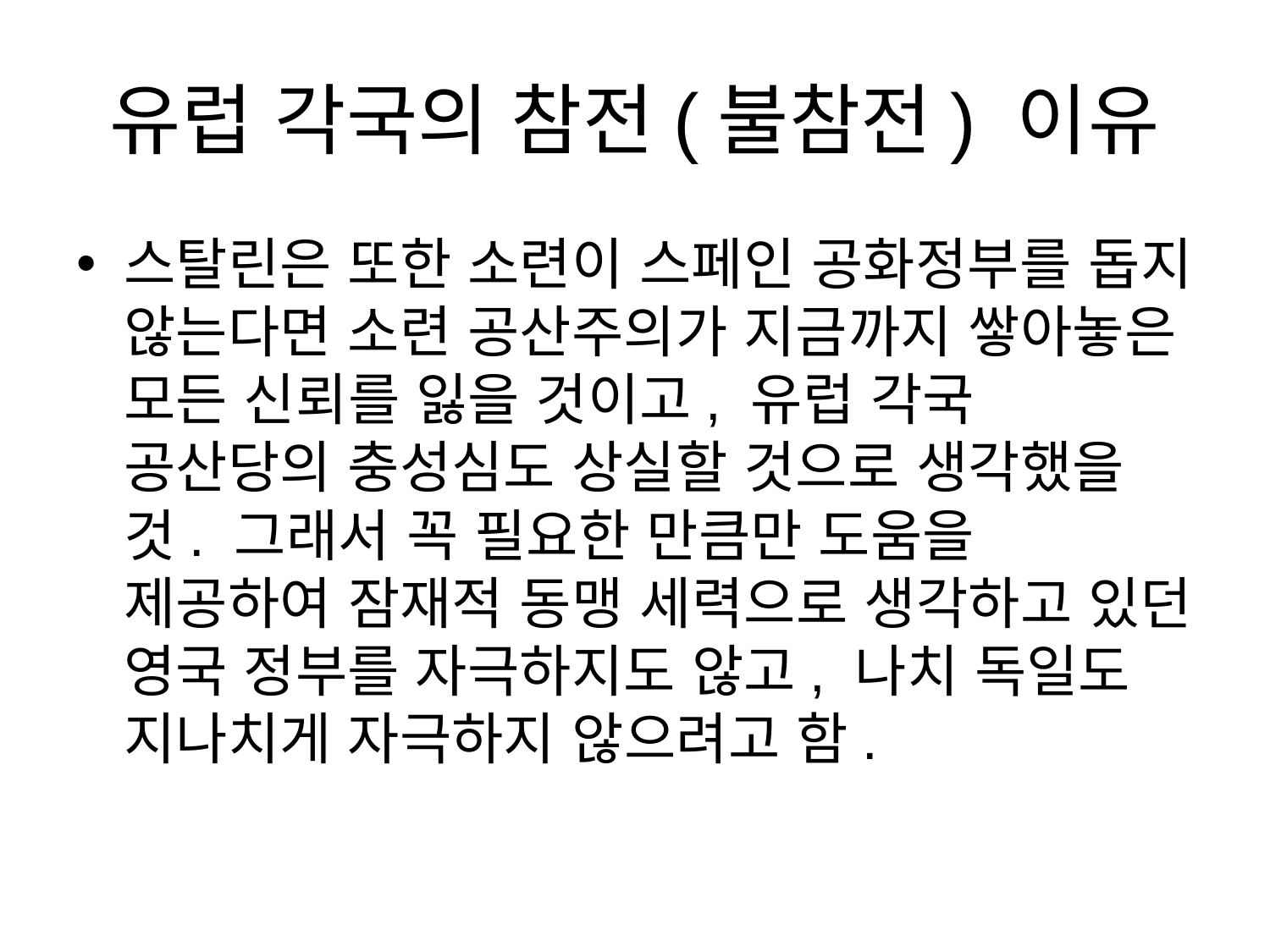

# 유럽 각국의 참전(불참전) 이유
스탈린은 또한 소련이 스페인 공화정부를 돕지 않는다면 소련 공산주의가 지금까지 쌓아놓은 모든 신뢰를 잃을 것이고, 유럽 각국 공산당의 충성심도 상실할 것으로 생각했을 것. 그래서 꼭 필요한 만큼만 도움을 제공하여 잠재적 동맹 세력으로 생각하고 있던 영국 정부를 자극하지도 않고, 나치 독일도 지나치게 자극하지 않으려고 함.